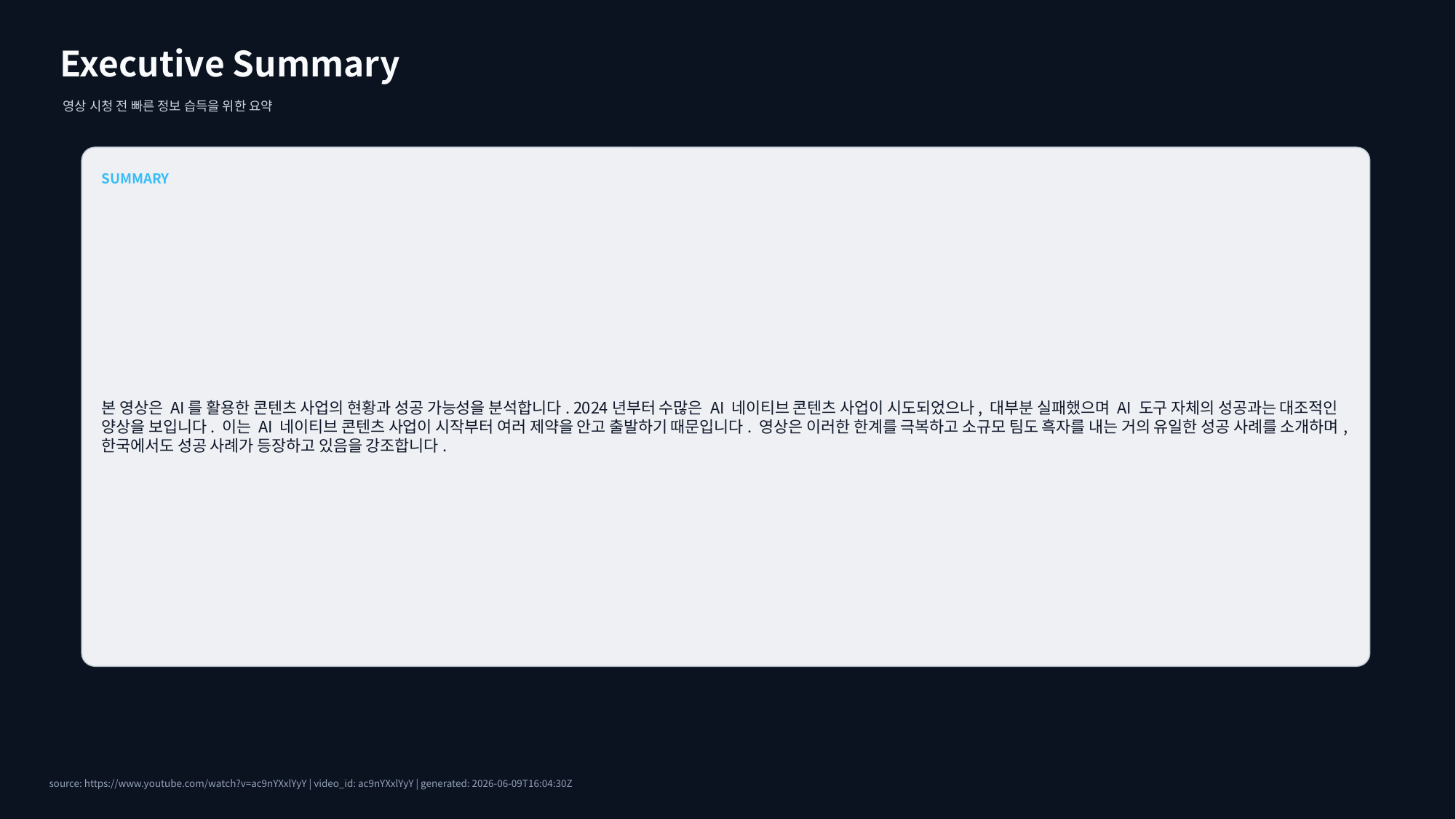

Executive Summary
영상 시청 전 빠른 정보 습득을 위한 요약

SUMMARY
본 영상은 AI를 활용한 콘텐츠 사업의 현황과 성공 가능성을 분석합니다. 2024년부터 수많은 AI 네이티브 콘텐츠 사업이 시도되었으나, 대부분 실패했으며 AI 도구 자체의 성공과는 대조적인 양상을 보입니다. 이는 AI 네이티브 콘텐츠 사업이 시작부터 여러 제약을 안고 출발하기 때문입니다. 영상은 이러한 한계를 극복하고 소규모 팀도 흑자를 내는 거의 유일한 성공 사례를 소개하며, 한국에서도 성공 사례가 등장하고 있음을 강조합니다.
source: https://www.youtube.com/watch?v=ac9nYXxlYyY | video_id: ac9nYXxlYyY | generated: 2026-06-09T16:04:30Z